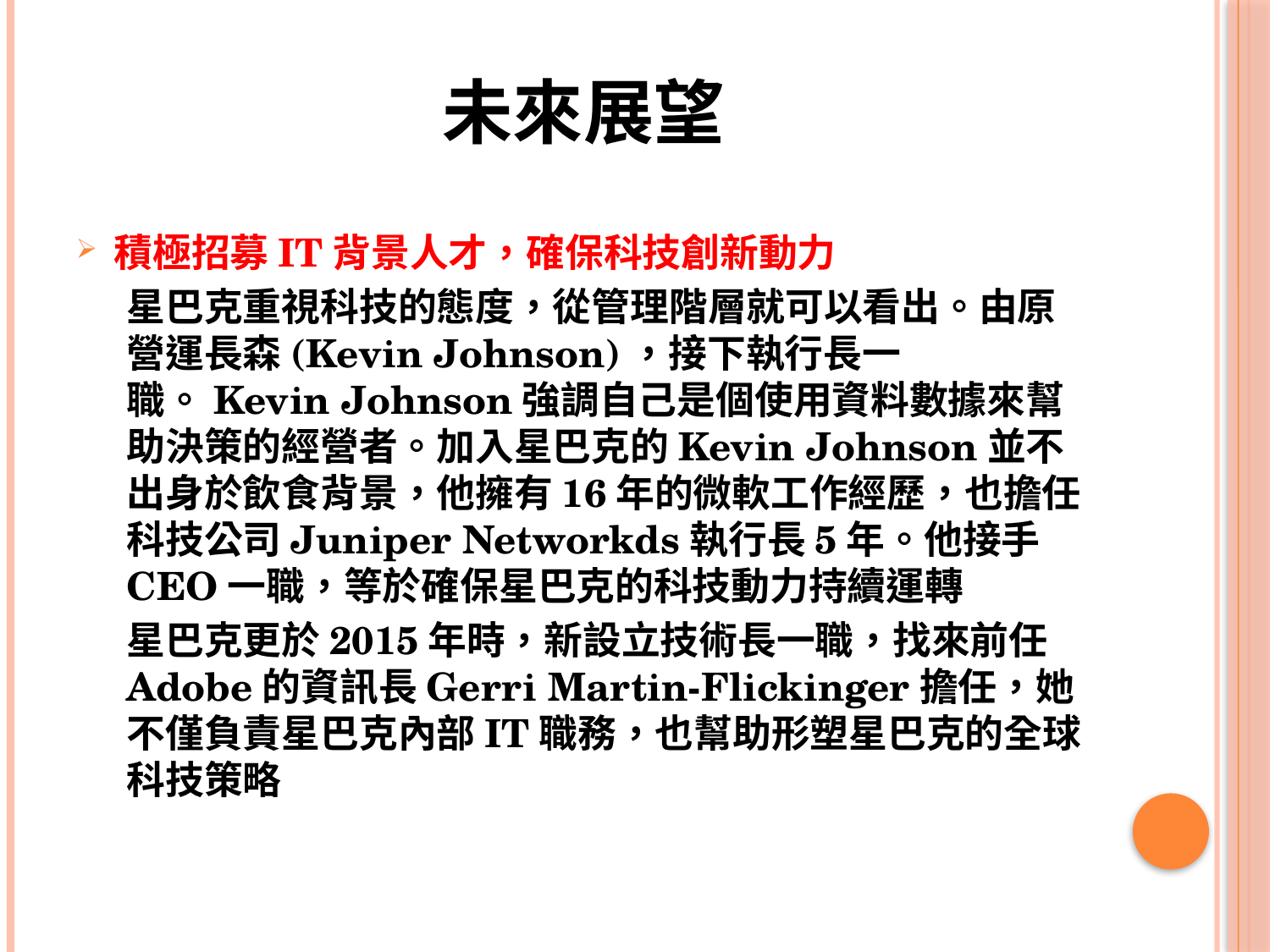

# 未來展望
積極招募IT背景人才，確保科技創新動力
星巴克重視科技的態度，從管理階層就可以看出。由原營運長森(Kevin Johnson)，接下執行長一職。Kevin Johnson強調自己是個使用資料數據來幫助決策的經營者。加入星巴克的Kevin Johnson並不出身於飲食背景，他擁有16年的微軟工作經歷，也擔任科技公司Juniper Networkds執行長5年。他接手CEO一職，等於確保星巴克的科技動力持續運轉
星巴克更於2015年時，新設立技術長一職，找來前任Adobe的資訊長Gerri Martin-Flickinger擔任，她不僅負責星巴克內部IT職務，也幫助形塑星巴克的全球科技策略